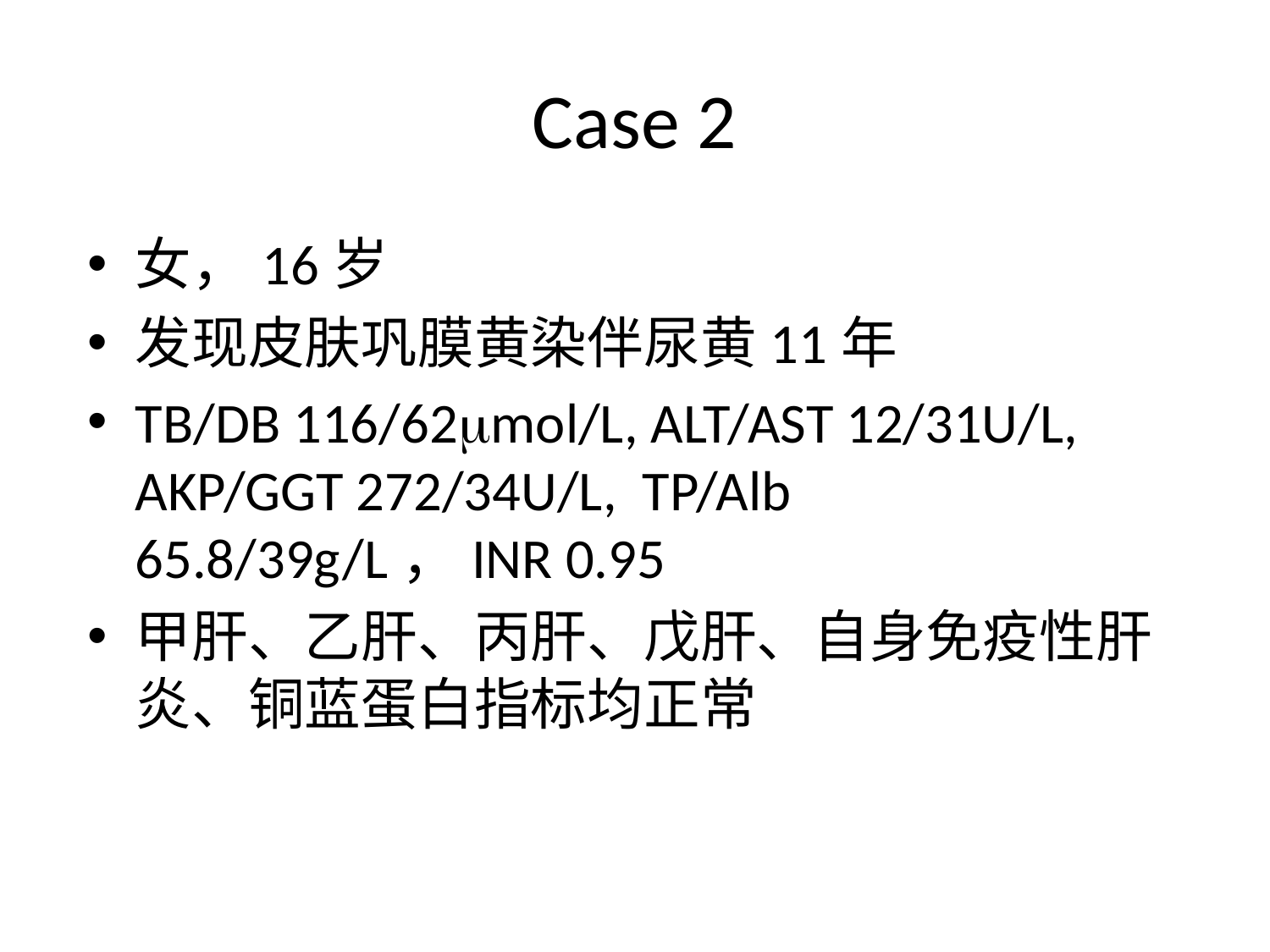

# Case 2
女，16岁
发现皮肤巩膜黄染伴尿黄11年
TB/DB 116/62μmol/L, ALT/AST 12/31U/L, AKP/GGT 272/34U/L,  TP/Alb 65.8/39g/L，INR 0.95
甲肝、乙肝、丙肝、戊肝、自身免疫性肝炎、铜蓝蛋白指标均正常